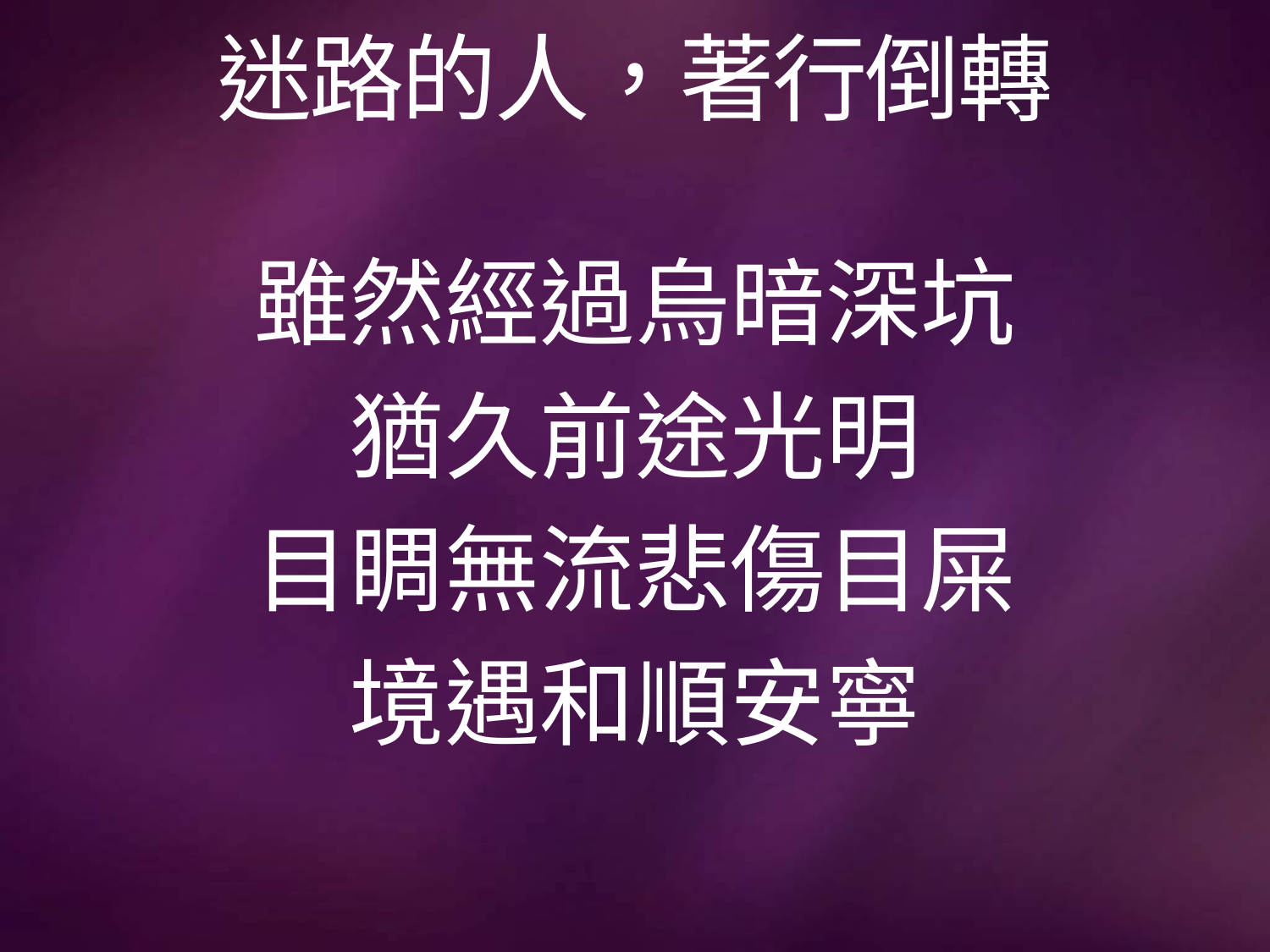

# 迷路的人，著行倒轉
雖然經過烏暗深坑
猶久前途光明
目睭無流悲傷目屎
境遇和順安寧